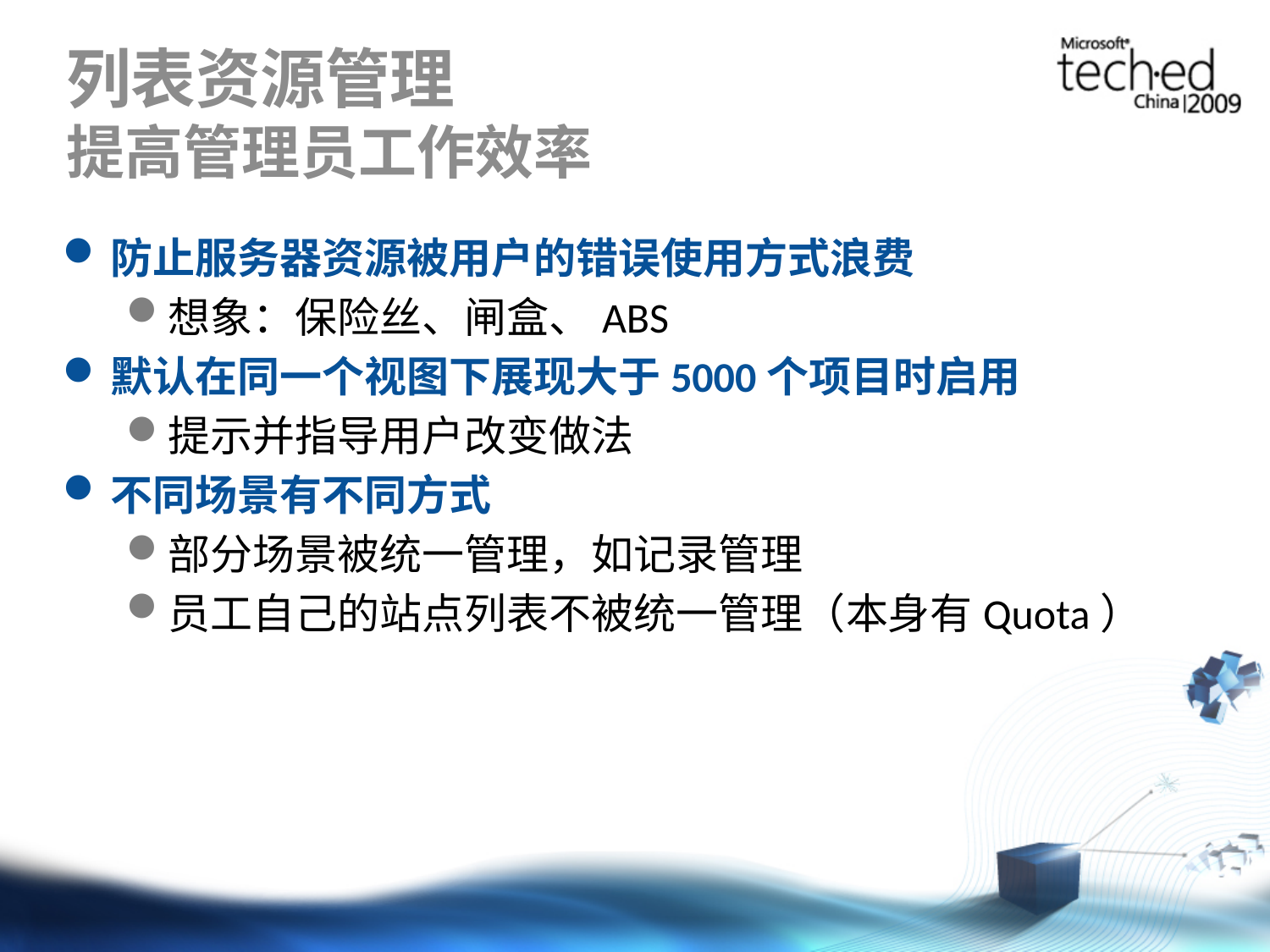

# 列表资源管理 提高管理员工作效率
防止服务器资源被用户的错误使用方式浪费
想象：保险丝、闸盒、ABS
默认在同一个视图下展现大于5000个项目时启用
提示并指导用户改变做法
不同场景有不同方式
部分场景被统一管理，如记录管理
员工自己的站点列表不被统一管理（本身有Quota）